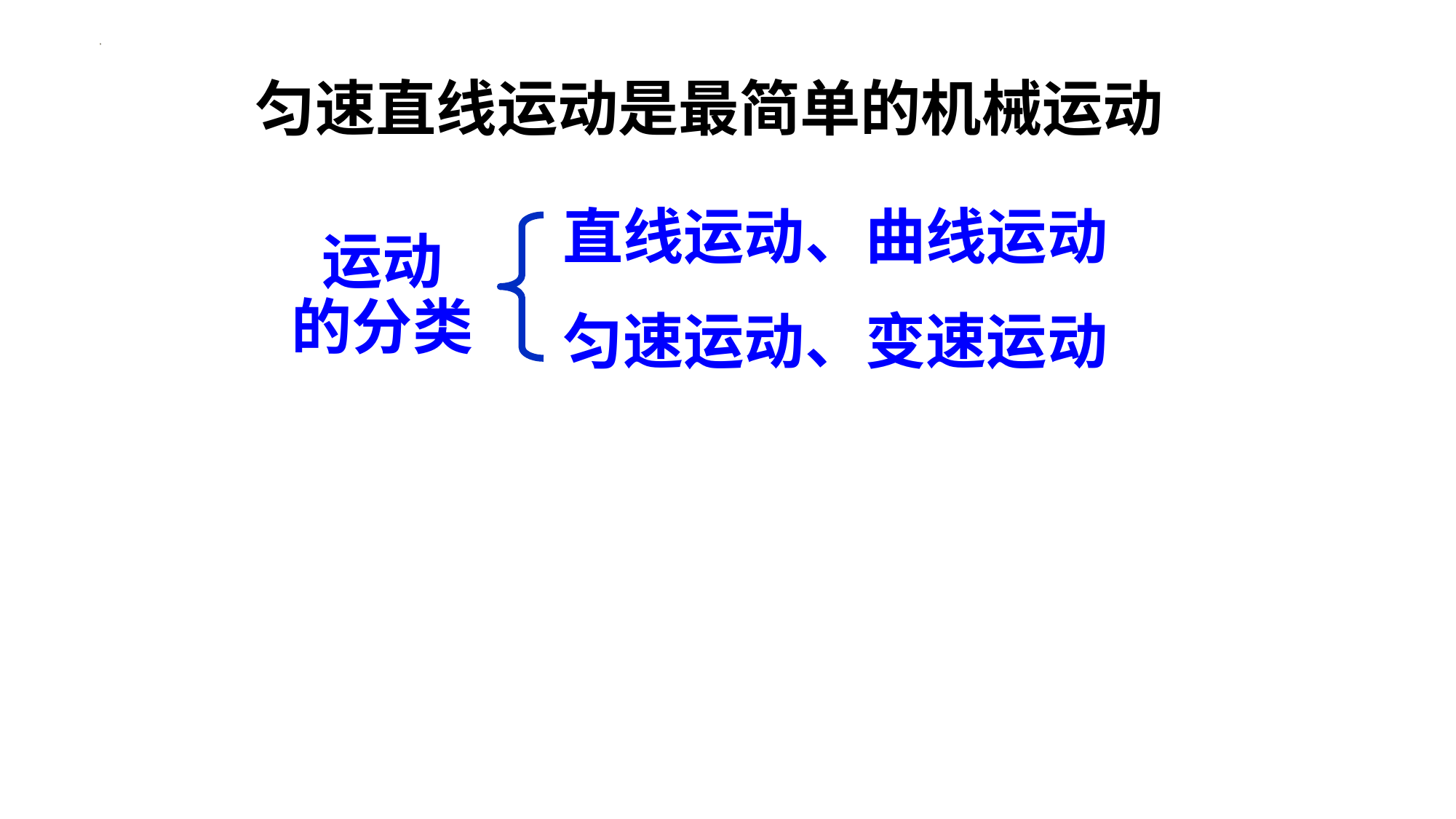

匀速直线运动是最简单的机械运动
直线运动、曲线运动

运动
的分类
匀速运动、变速运动